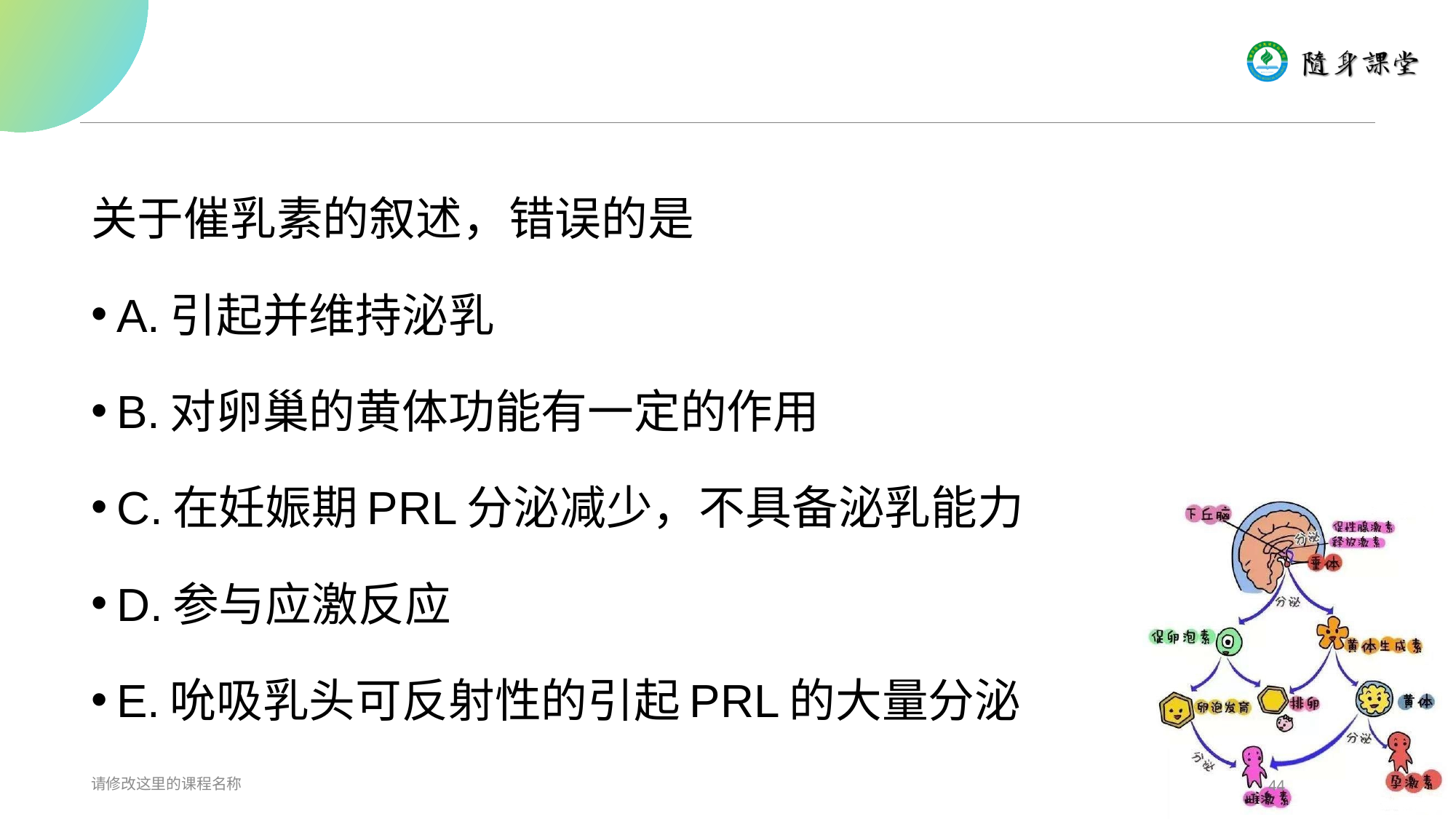

#
关于催乳素的叙述，错误的是
A.引起并维持泌乳
B.对卵巢的黄体功能有一定的作用
C.在妊娠期PRL分泌减少，不具备泌乳能力
D.参与应激反应
E.吮吸乳头可反射性的引起PRL的大量分泌
请修改这里的课程名称
44